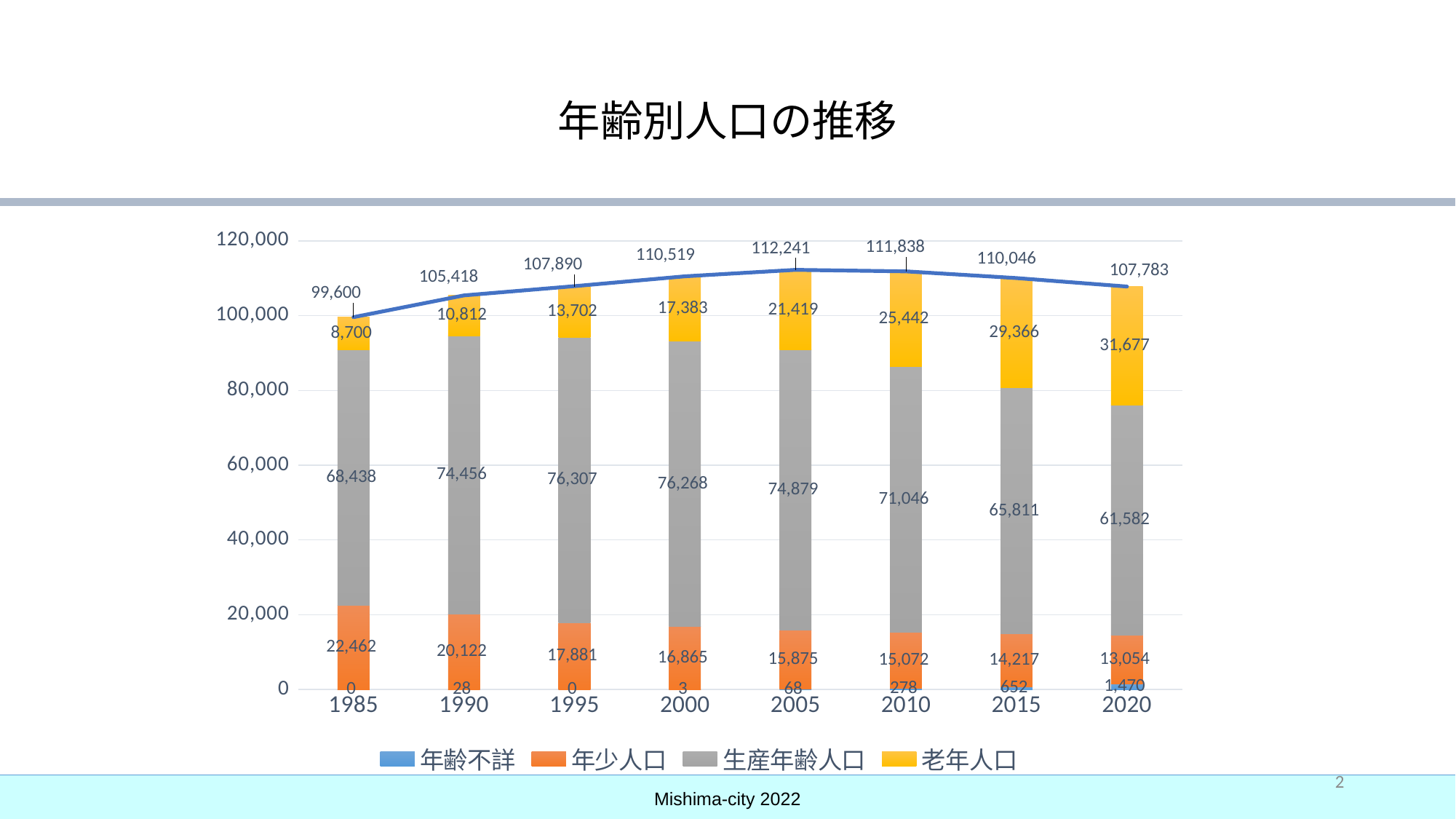

# 年齢別人口の推移

### Chart

| Category | 年齢不詳 | 年少人口 | 生産年齢人口 | 老年人口 | 合計 |
|---|---|---|---|---|---|
| 1985 | 0.0 | 22462.0 | 68438.0 | 8700.0 | 99600.0 |
| 1990 | 28.0 | 20122.0 | 74456.0 | 10812.0 | 105418.0 |
| 1995 | 0.0 | 17881.0 | 76307.0 | 13702.0 | 107890.0 |
| 2000 | 3.0 | 16865.0 | 76268.0 | 17383.0 | 110519.0 |
| 2005 | 68.0 | 15875.0 | 74879.0 | 21419.0 | 112241.0 |
| 2010 | 278.0 | 15072.0 | 71046.0 | 25442.0 | 111838.0 |
| 2015 | 652.0 | 14217.0 | 65811.0 | 29366.0 | 110046.0 |
| 2020 | 1470.0 | 13054.0 | 61582.0 | 31677.0 | 107783.0 |
2
Mishima-city 2022